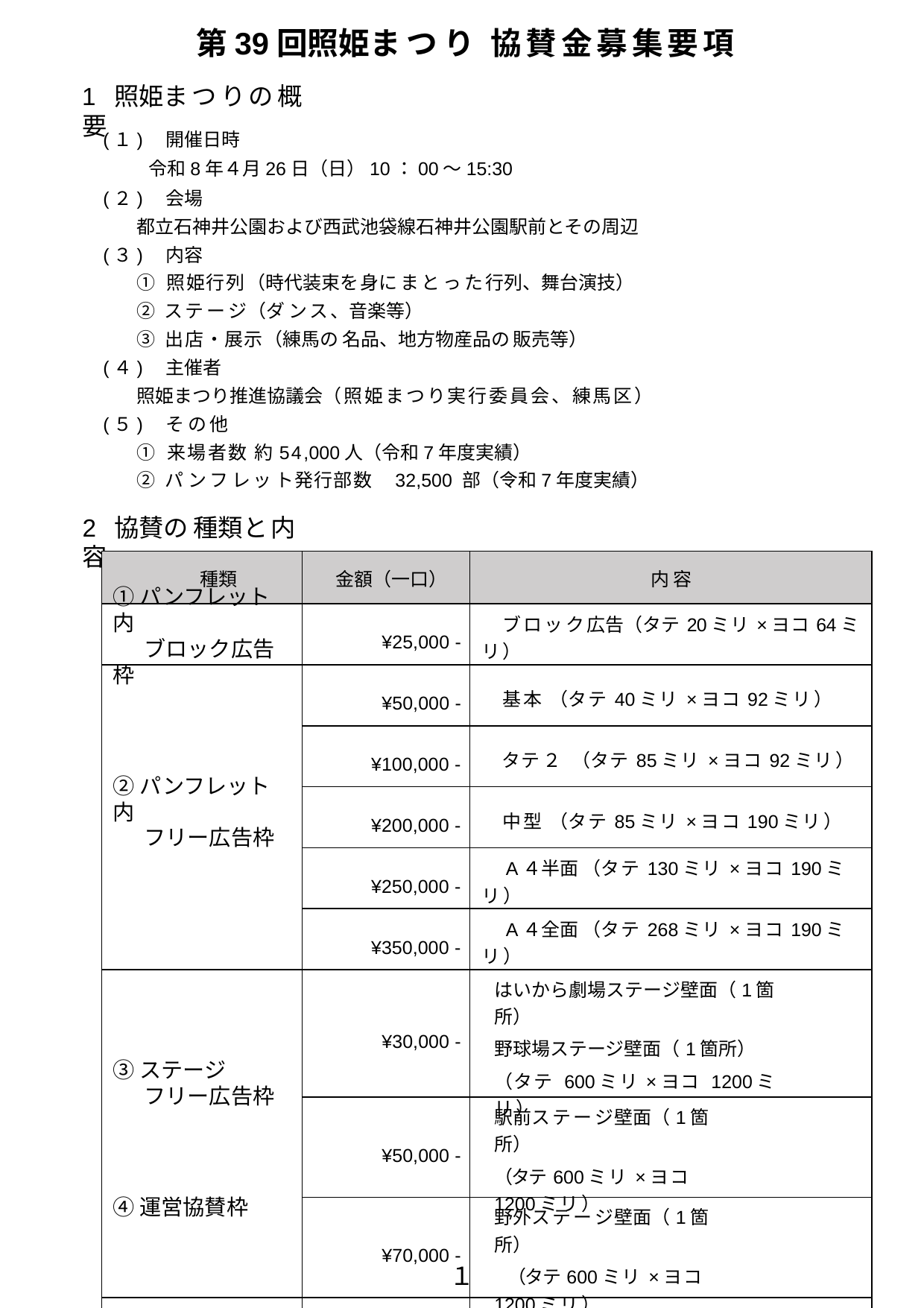

第39回照姫まつり 協賛金募集要項
1	照姫まつりの概要
(１)　開催日時
　　  令和8年４月26日（日）10：00～15:30
(２)　会場
都立石神井公園および西武池袋線石神井公園駅前とその周辺
(３)　内容
① 照姫行列（時代装束を身にまとった行列、舞台演技）
② ステージ（ダンス、音楽等）
③ 出店・展示（練馬の名品、地方物産品の販売等）
(４)　主催者
照姫まつり推進協議会（照姫まつり実行委員会、練馬区）
(５)　その他
① 来場者数 約54,000人（令和7年度実績）
② パンフレット発行部数　32,500 部（令和7年度実績）

2	協賛の種類と内容
| 種類 | 金額（一口） | 内 容 |
| --- | --- | --- |
|  | ¥25,000 - | ブロック広告（タテ20ミリ×ヨコ64ミリ） |
|  | ¥50,000 - | 基本 （タテ40ミリ×ヨコ92ミリ） |
|  | ¥100,000 - | タテ２ （タテ85ミリ×ヨコ92ミリ） |
|  | ¥200,000 - | 中型 （タテ85ミリ×ヨコ190ミリ） |
|  | ¥250,000 - | A４半面 （タテ130ミリ×ヨコ190ミリ） |
|  | ¥350,000 - | A４全面 （タテ268ミリ×ヨコ190ミリ） |
|  | ¥30,000 - | はいから劇場ステージ壁面（1箇所） 野球場ステージ壁面（1箇所） （タテ 600ミリ×ヨコ 1200ミリ） |
|  | ¥50,000 - | 駅前ステージ壁面（1箇所） （タテ600ミリ×ヨコ 1200ミリ） |
|  | ¥70,000 - | 野外ステージ壁面（1箇所） （タテ600ミリ×ヨコ 1200ミリ） |
|  | ¥5,000 - | パンフレットに企業名・団体名を掲載 ※レイアウト等は主催者側で調整 |
①パンフレット内
　  ブロック広告枠
②パンフレット内
　  フリー広告枠
③ステージ
　  フリー広告枠
④運営協賛枠
１